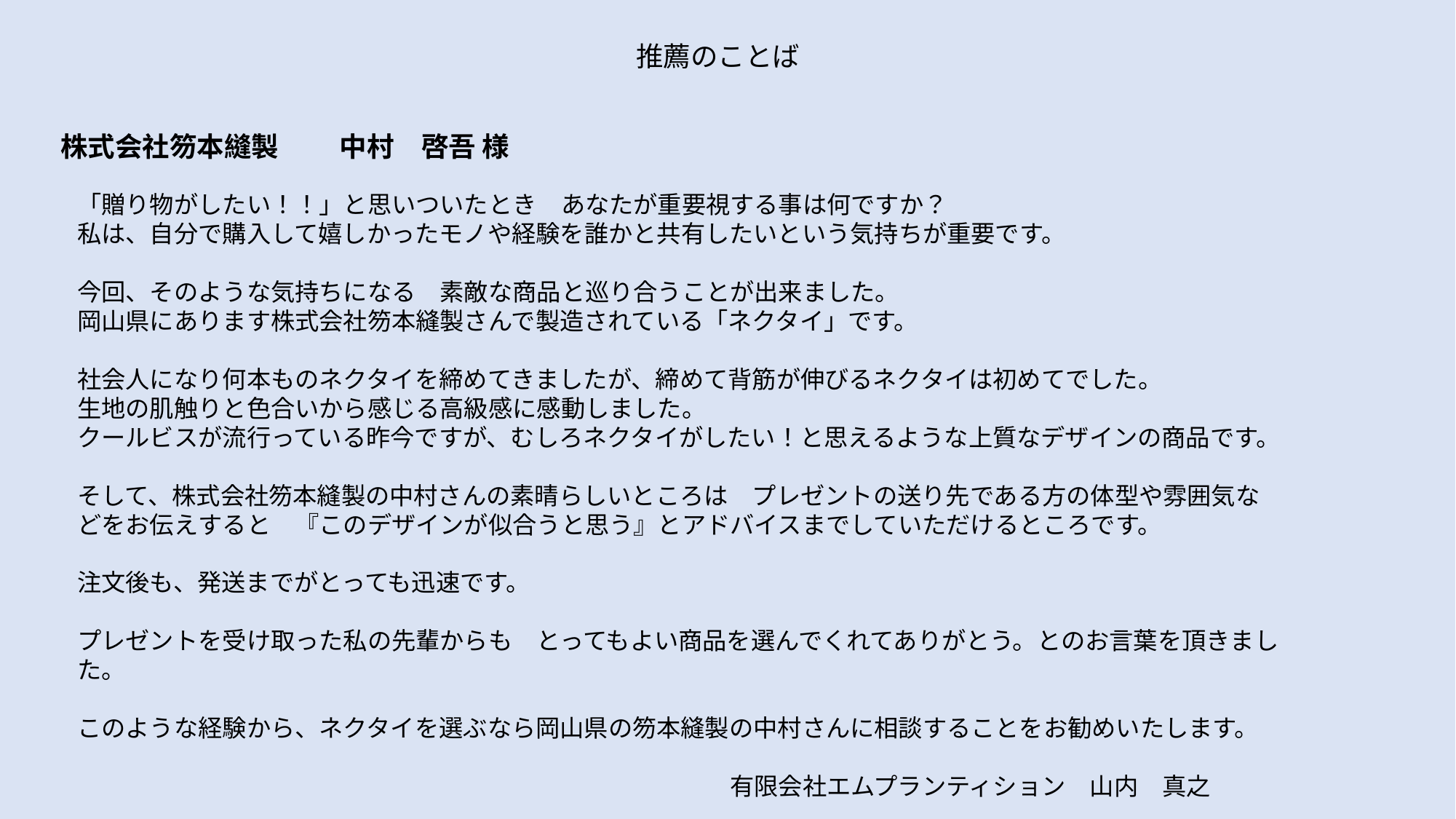

推薦のことば
# 株式会社笏本縫製 　　中村　啓吾 様
「贈り物がしたい！！」と思いついたとき　あなたが重要視する事は何ですか？
私は、自分で購入して嬉しかったモノや経験を誰かと共有したいという気持ちが重要です。

今回、そのような気持ちになる　素敵な商品と巡り合うことが出来ました。
岡山県にあります株式会社笏本縫製さんで製造されている「ネクタイ」です。

社会人になり何本ものネクタイを締めてきましたが、締めて背筋が伸びるネクタイは初めてでした。
生地の肌触りと色合いから感じる高級感に感動しました。
クールビスが流行っている昨今ですが、むしろネクタイがしたい！と思えるような上質なデザインの商品です。

そして、株式会社笏本縫製の中村さんの素晴らしいところは　プレゼントの送り先である方の体型や雰囲気などをお伝えすると　『このデザインが似合うと思う』とアドバイスまでしていただけるところです。

注文後も、発送までがとっても迅速です。

プレゼントを受け取った私の先輩からも　とってもよい商品を選んでくれてありがとう。とのお言葉を頂きました。

このような経験から、ネクタイを選ぶなら岡山県の笏本縫製の中村さんに相談することをお勧めいたします。

　　　　　　　　　　　　　　　　　　　　　　　　　　　有限会社エムプランティション　山内　真之